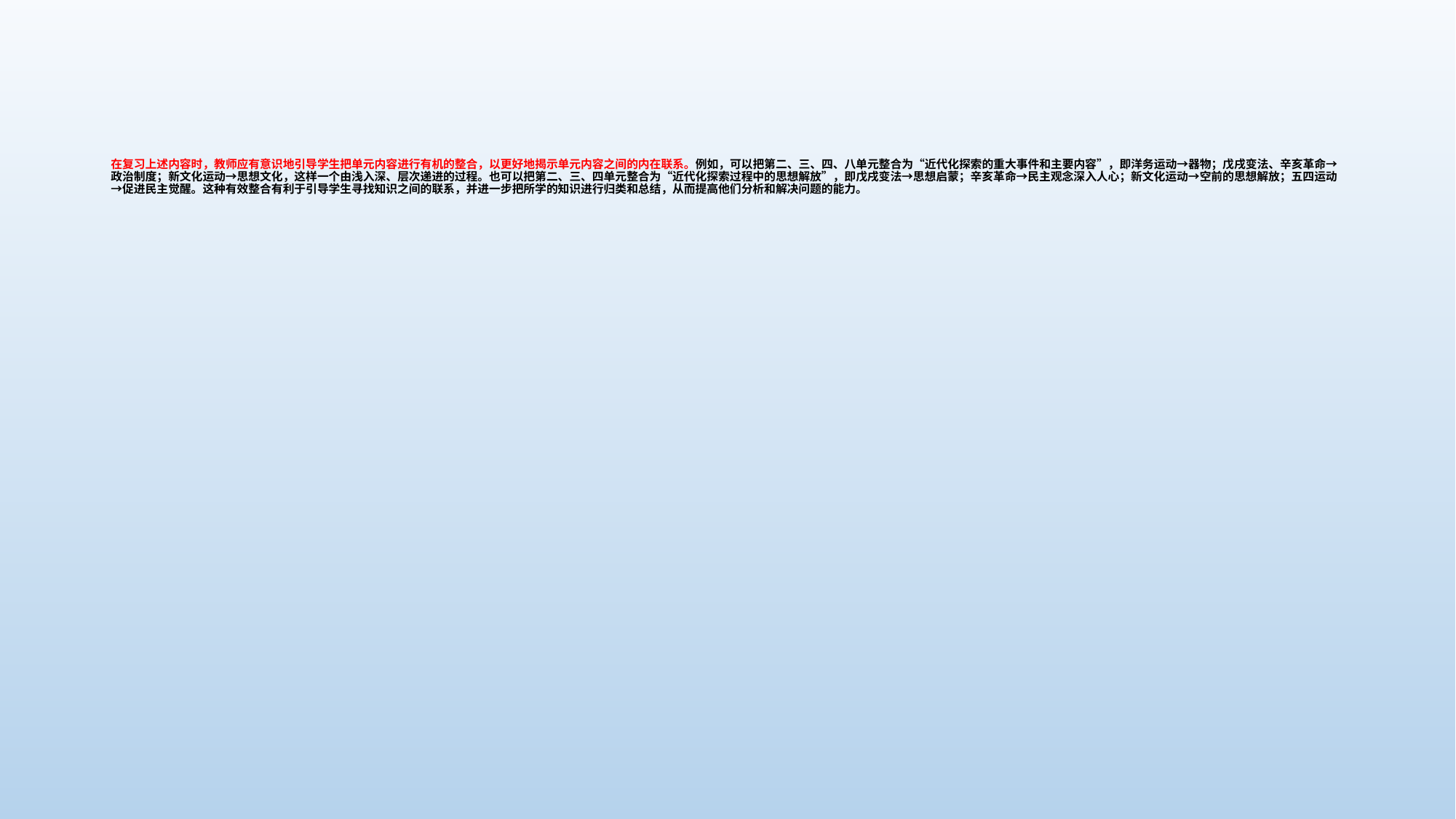

# 在复习上述内容时，教师应有意识地引导学生把单元内容进行有机的整合，以更好地揭示单元内容之间的内在联系。例如，可以把第二、三、四、八单元整合为“近代化探索的重大事件和主要内容”，即洋务运动→器物；戊戌变法、辛亥革命→政治制度；新文化运动→思想文化，这样一个由浅入深、层次递进的过程。也可以把第二、三、四单元整合为“近代化探索过程中的思想解放”，即戊戌变法→思想启蒙；辛亥革命→民主观念深入人心；新文化运动→空前的思想解放；五四运动→促进民主觉醒。这种有效整合有利于引导学生寻找知识之间的联系，并进一步把所学的知识进行归类和总结，从而提高他们分析和解决问题的能力。